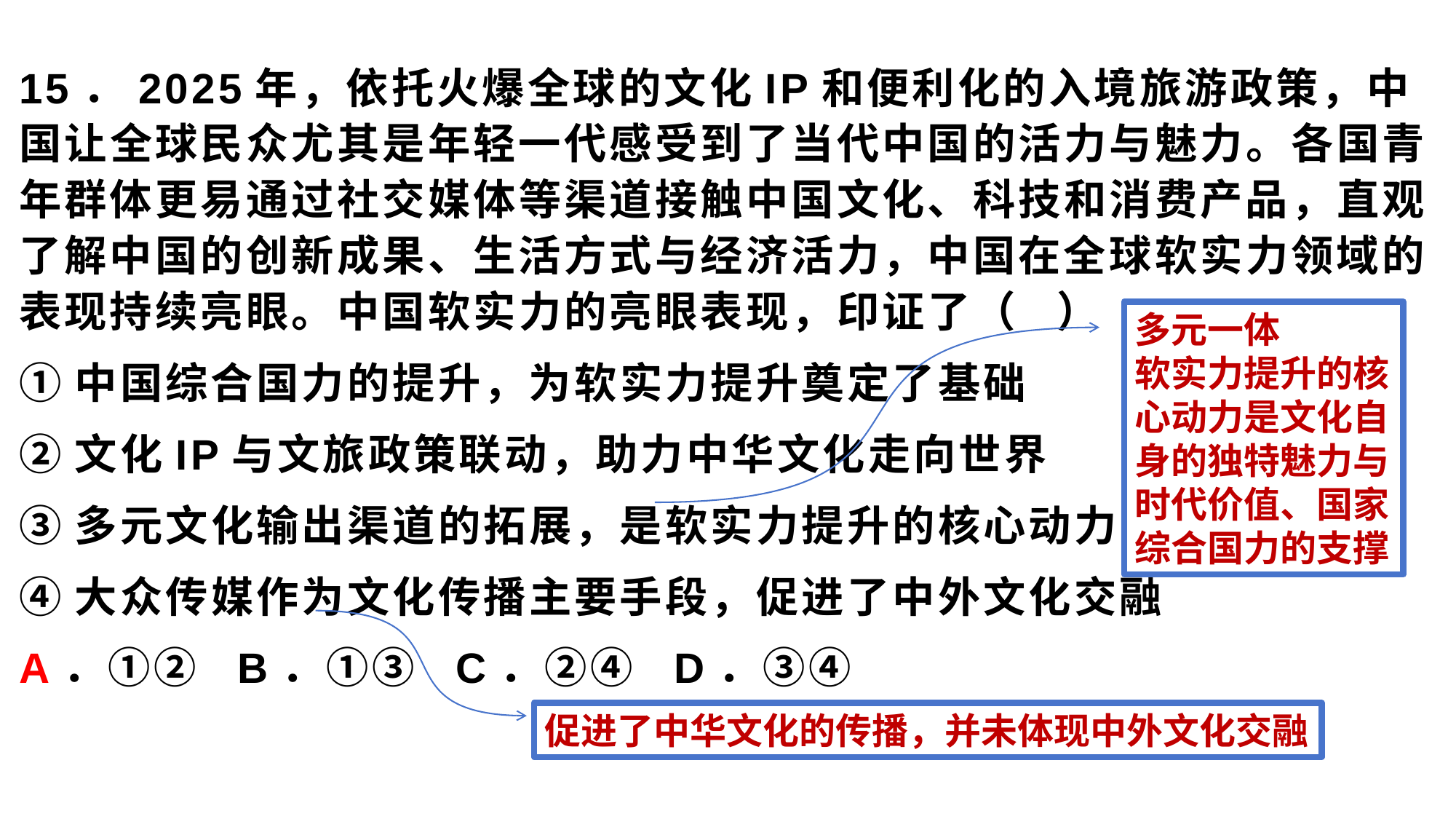

15．2025年，依托火爆全球的文化IP和便利化的入境旅游政策，中国让全球民众尤其是年轻一代感受到了当代中国的活力与魅力。各国青年群体更易通过社交媒体等渠道接触中国文化、科技和消费产品，直观了解中国的创新成果、生活方式与经济活力，中国在全球软实力领域的表现持续亮眼。中国软实力的亮眼表现，印证了（   ）
①中国综合国力的提升，为软实力提升奠定了基础
②文化IP与文旅政策联动，助力中华文化走向世界
③多元文化输出渠道的拓展，是软实力提升的核心动力
④大众传媒作为文化传播主要手段，促进了中外文化交融
A．①②	B．①③	C．②④	D．③④
多元一体
软实力提升的核心动力是文化自身的独特魅力与时代价值、国家综合国力的支撑
促进了中华文化的传播，并未体现中外文化交融